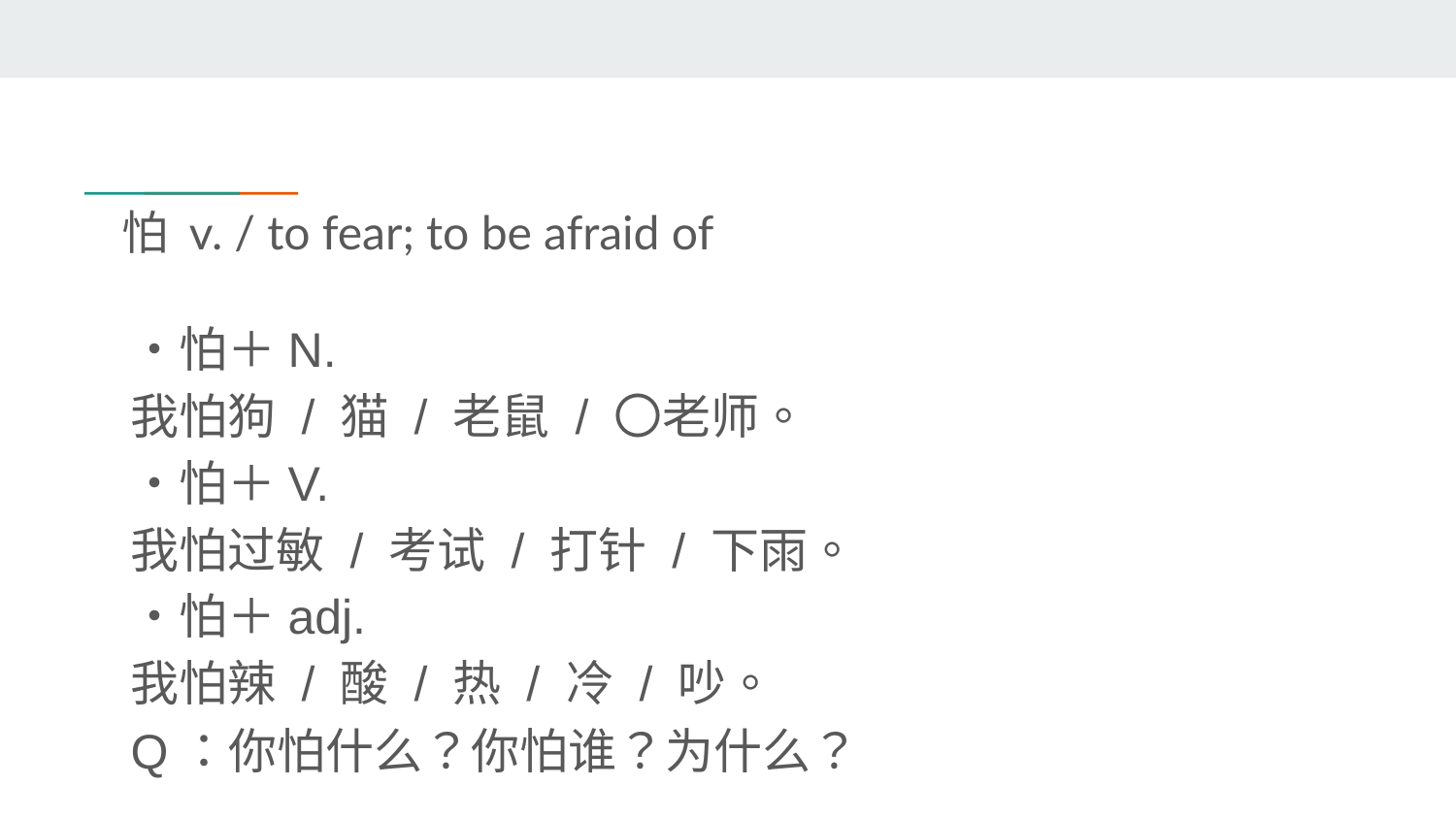

# 怕 v. / to fear; to be afraid of

・怕＋N.
我怕狗 / 猫 / 老鼠 / 〇老师。
・怕＋V.
我怕过敏 / 考试 / 打针 / 下雨。
・怕＋adj.
我怕辣 / 酸 / 热 / 冷 / 吵。
Q：你怕什么？你怕谁？为什么？